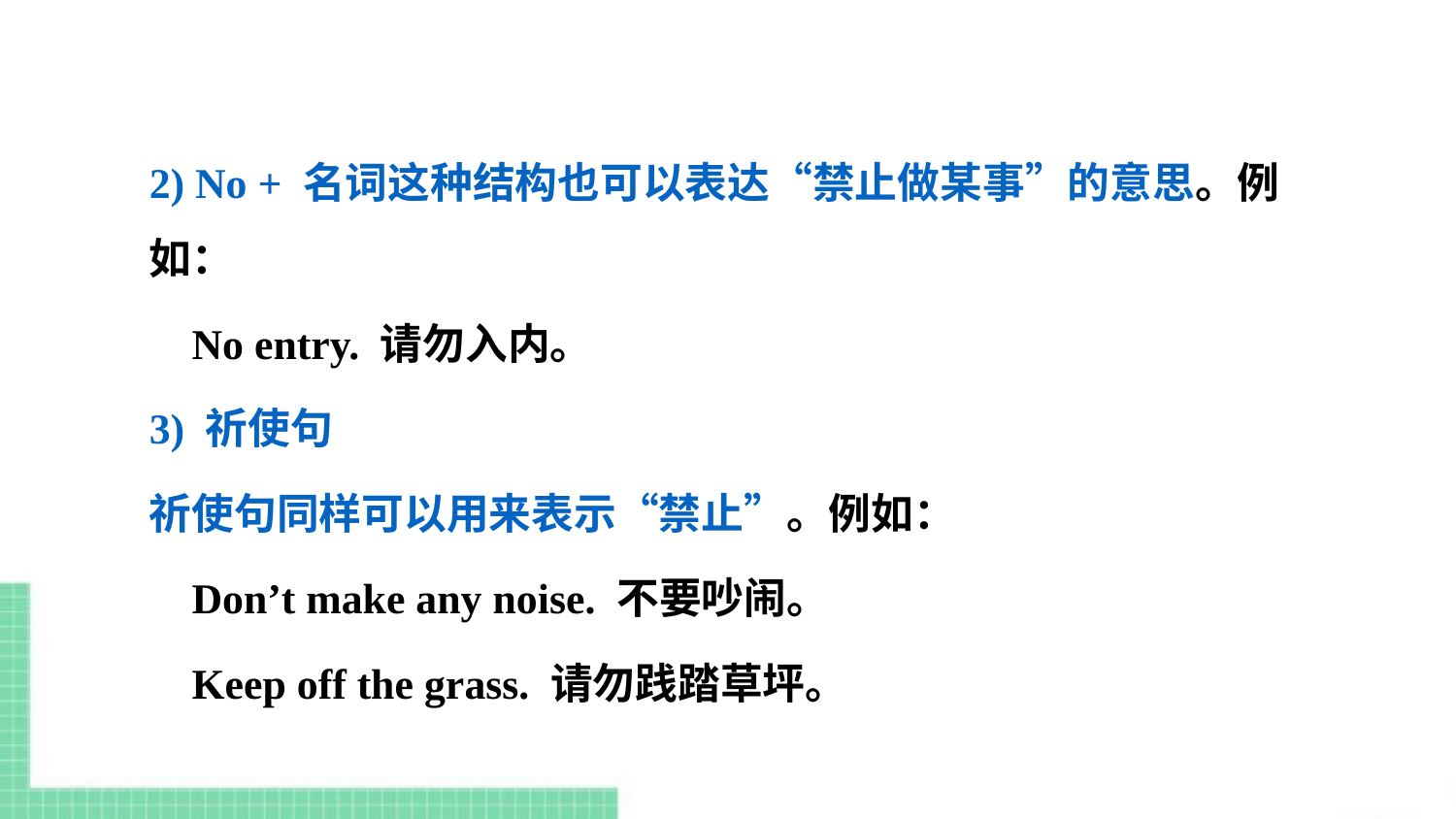

2) No + 名词这种结构也可以表达“禁止做某事”的意思。例如：
    No entry. 请勿入内。
3) 祈使句
祈使句同样可以用来表示“禁止”。例如：
    Don’t make any noise. 不要吵闹。
    Keep off the grass. 请勿践踏草坪。